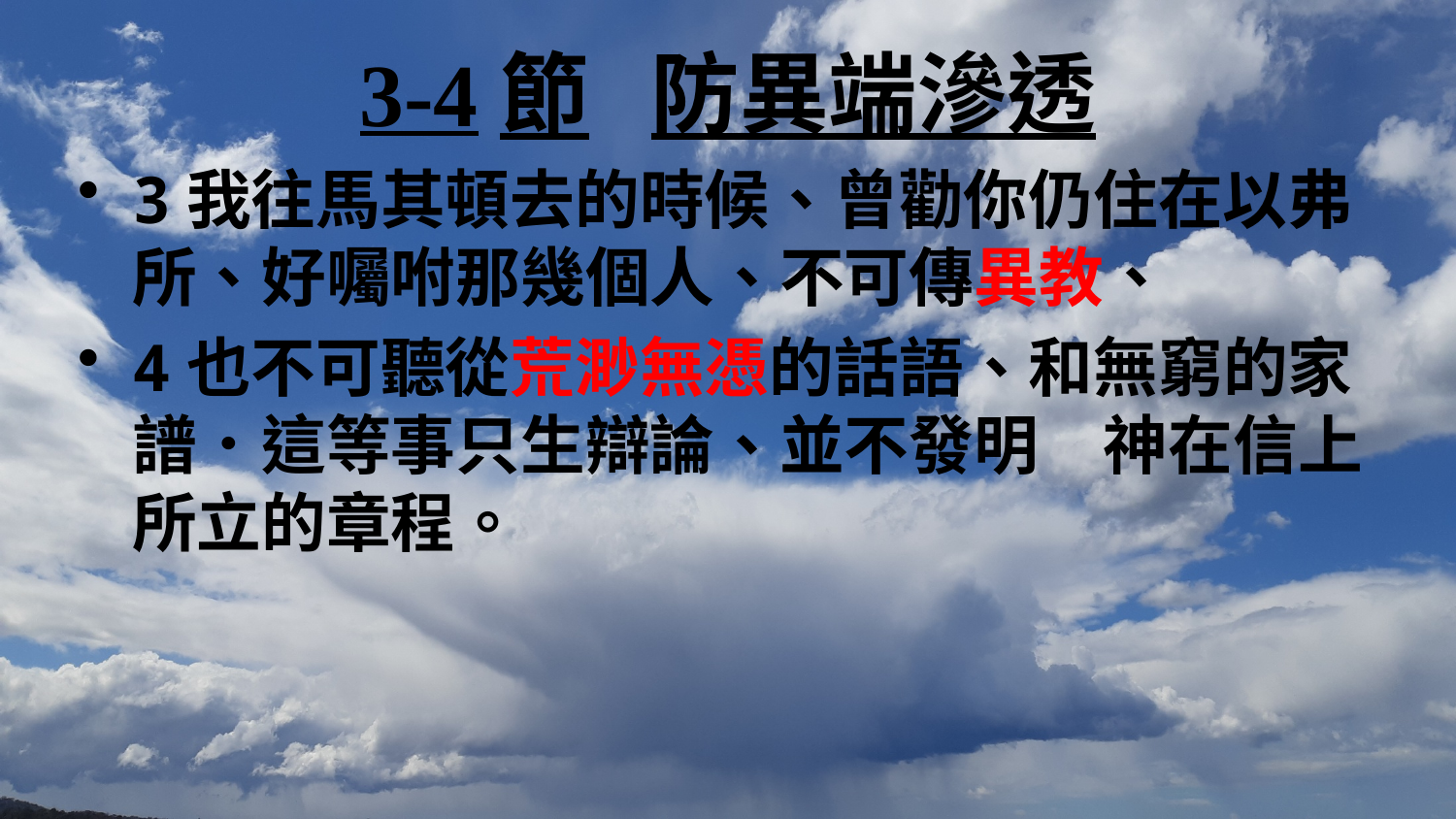

# 3-4節	防異端滲透
3我往馬其頓去的時候、曾勸你仍住在以弗所、好囑咐那幾個人、不可傳異教、
4也不可聽從荒渺無憑的話語、和無窮的家譜．這等事只生辯論、並不發明　神在信上所立的章程。